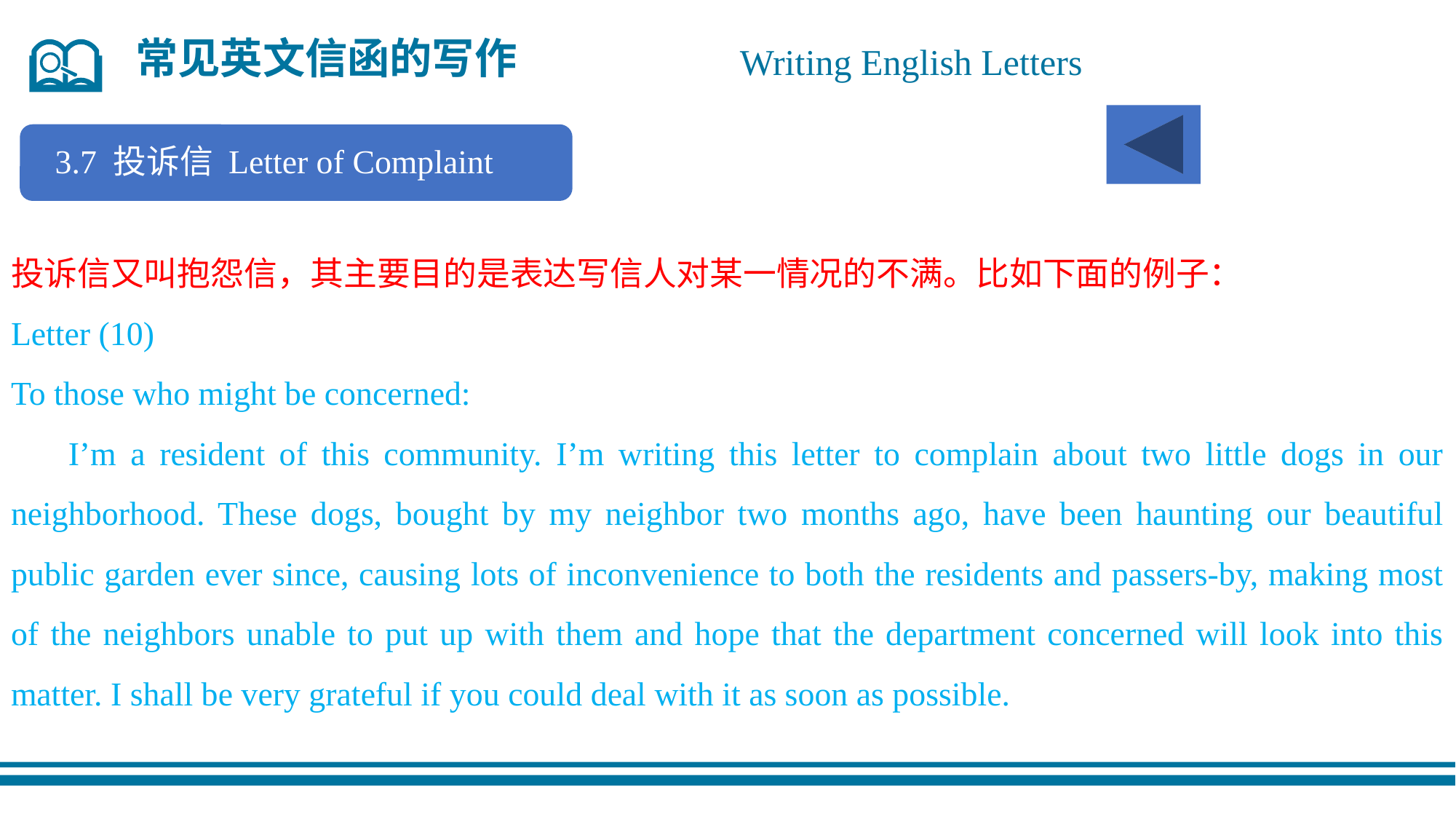

常见英文信函的写作
 Writing English Letters

3.7 投诉信 Letter of Complaint

投诉信又叫抱怨信，其主要目的是表达写信人对某一情况的不满。比如下面的例子：
Letter (10)
To those who might be concerned:
    I’m a resident of this community. I’m writing this letter to complain about two little dogs in our neighborhood. These dogs, bought by my neighbor two months ago, have been haunting our beautiful public garden ever since, causing lots of inconvenience to both the residents and passers-by, making most of the neighbors unable to put up with them and hope that the department concerned will look into this matter. I shall be very grateful if you could deal with it as soon as possible.